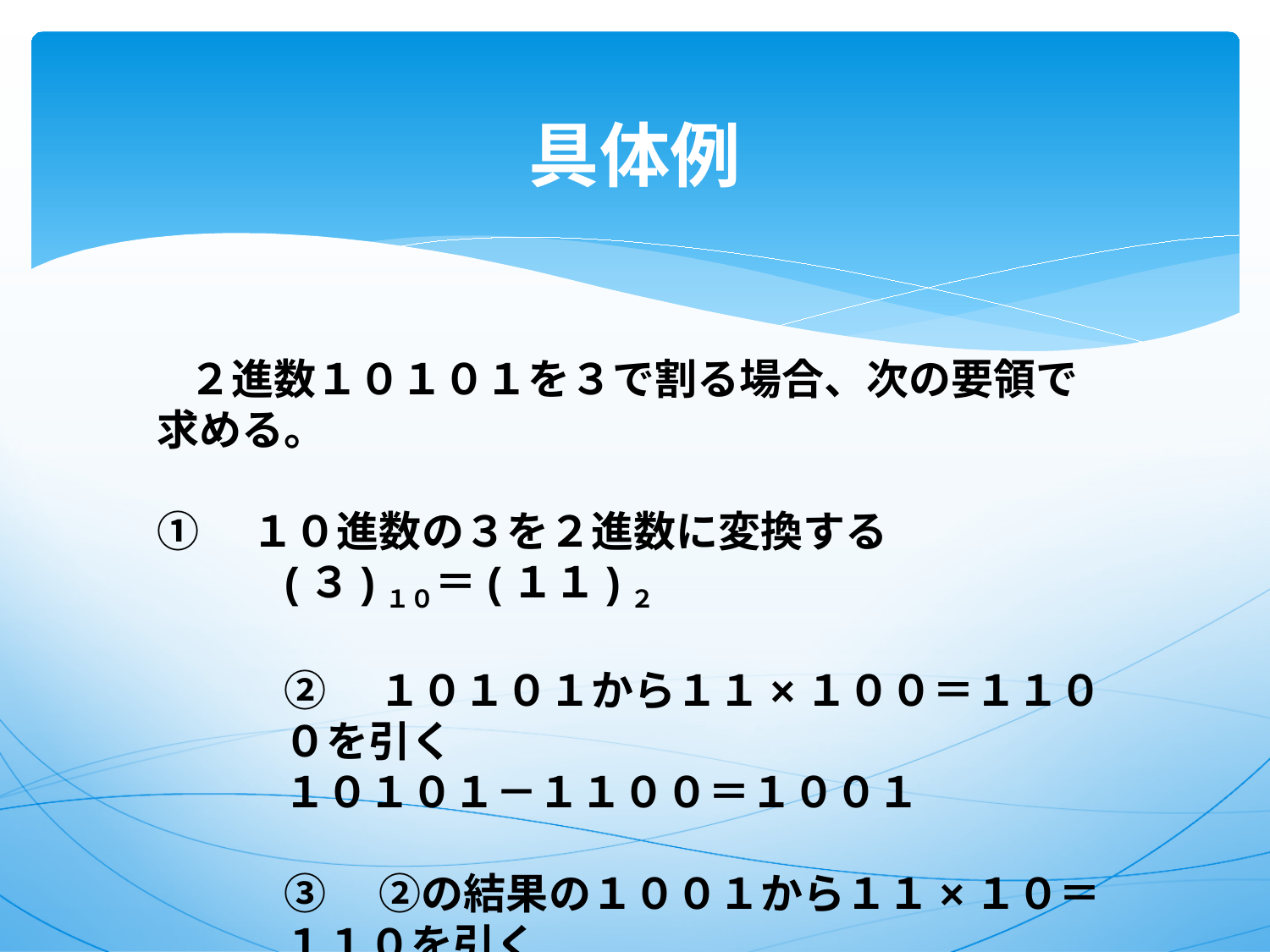

# 具体例
　２進数１０１０１を３で割る場合、次の要領で求める。

①　１０進数の３を２進数に変換する
(３)１０＝(１１)２

②　１０１０１から１１×１００＝１１００を引く
１０１０１－１１００＝１００１

③　②の結果の１００１から１１×１０＝ １１０を引く
１００１－１１０＝１１